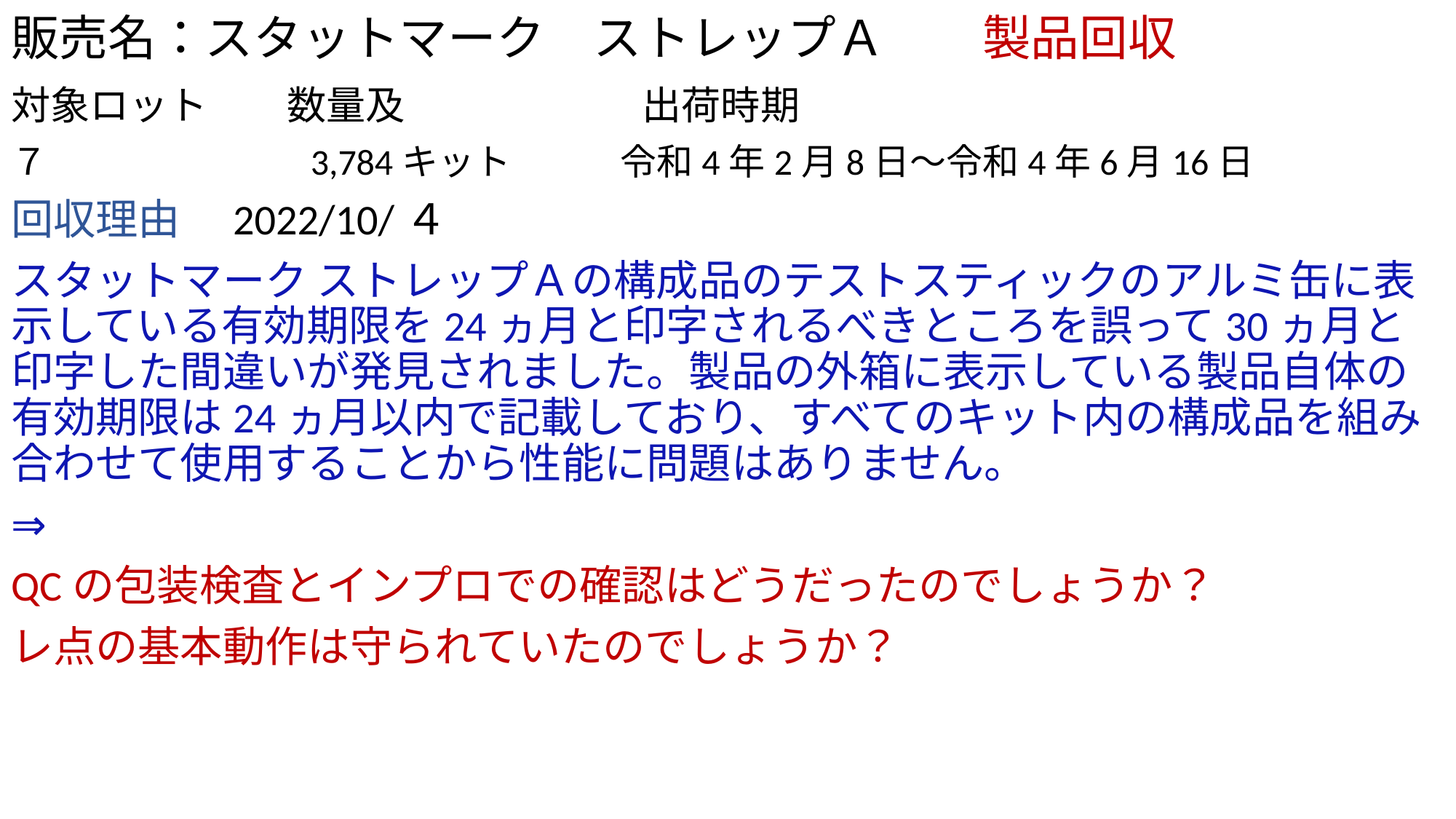

# 販売名：スタットマーク　ストレップＡ　　製品回収
対象ロット　　数量及　　　　　　出荷時期
７　　　　　　　3,784キット　　　令和4年2月8日～令和4年6月16日
回収理由　2022/10/４
スタットマーク ストレップＡの構成品のテストスティックのアルミ缶に表示している有効期限を24ヵ月と印字されるべきところを誤って30ヵ月と印字した間違いが発見されました。製品の外箱に表示している製品自体の有効期限は24ヵ月以内で記載しており、すべてのキット内の構成品を組み合わせて使用することから性能に問題はありません。
⇒
QCの包装検査とインプロでの確認はどうだったのでしょうか？
レ点の基本動作は守られていたのでしょうか？